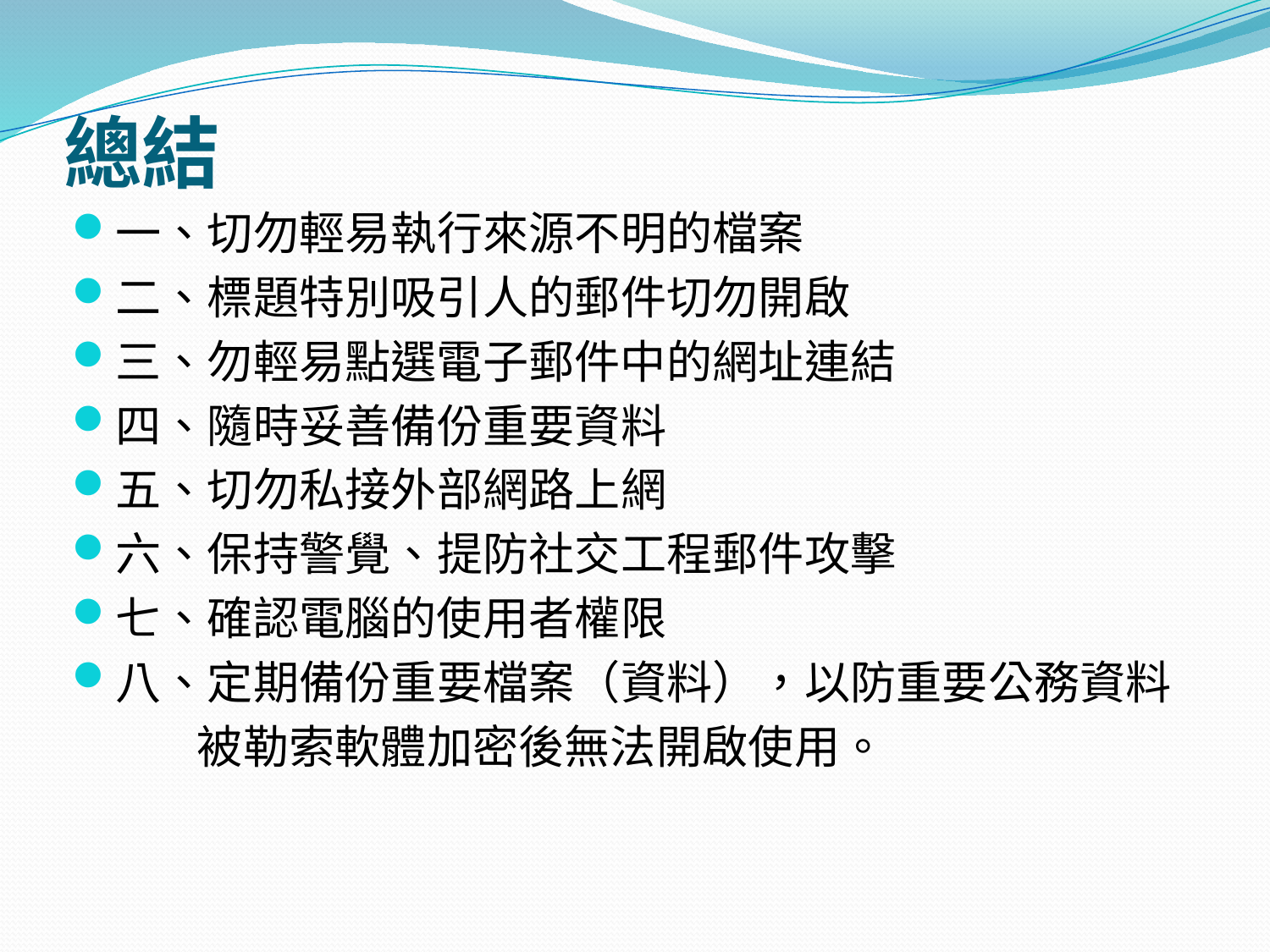

# 總結
一、切勿輕易執行來源不明的檔案
二、標題特別吸引人的郵件切勿開啟
三、勿輕易點選電子郵件中的網址連結
四、隨時妥善備份重要資料
五、切勿私接外部網路上網
六、保持警覺、提防社交工程郵件攻擊
七、確認電腦的使用者權限
八、定期備份重要檔案（資料），以防重要公務資料
           被勒索軟體加密後無法開啟使用。